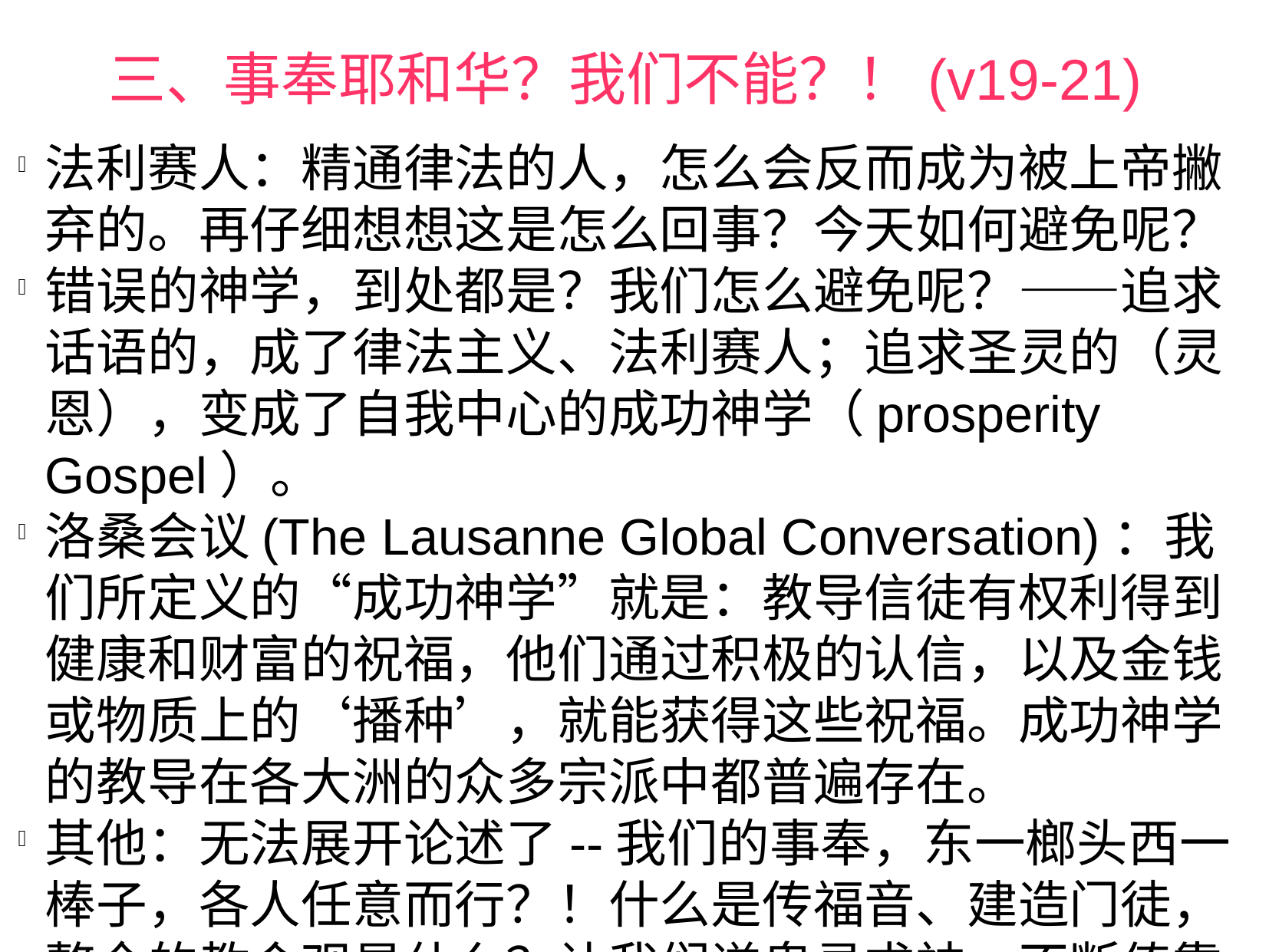

三、事奉耶和华？我们不能？！(v19-21)
法利赛人：精通律法的人，怎么会反而成为被上帝撇弃的。再仔细想想这是怎么回事？今天如何避免呢？
错误的神学，到处都是？我们怎么避免呢？——追求话语的，成了律法主义、法利赛人；追求圣灵的（灵恩），变成了自我中心的成功神学（prosperity Gospel）。
洛桑会议(The Lausanne Global Conversation)：我们所定义的“成功神学”就是：教导信徒有权利得到健康和财富的祝福，他们通过积极的认信，以及金钱或物质上的‘播种’，就能获得这些祝福。成功神学的教导在各大洲的众多宗派中都普遍存在。
其他：无法展开论述了--我们的事奉，东一榔头西一棒子，各人任意而行？！什么是传福音、建造门徒，整全的教会观是什么？让我们谦卑寻求神、不断倚靠圣灵！